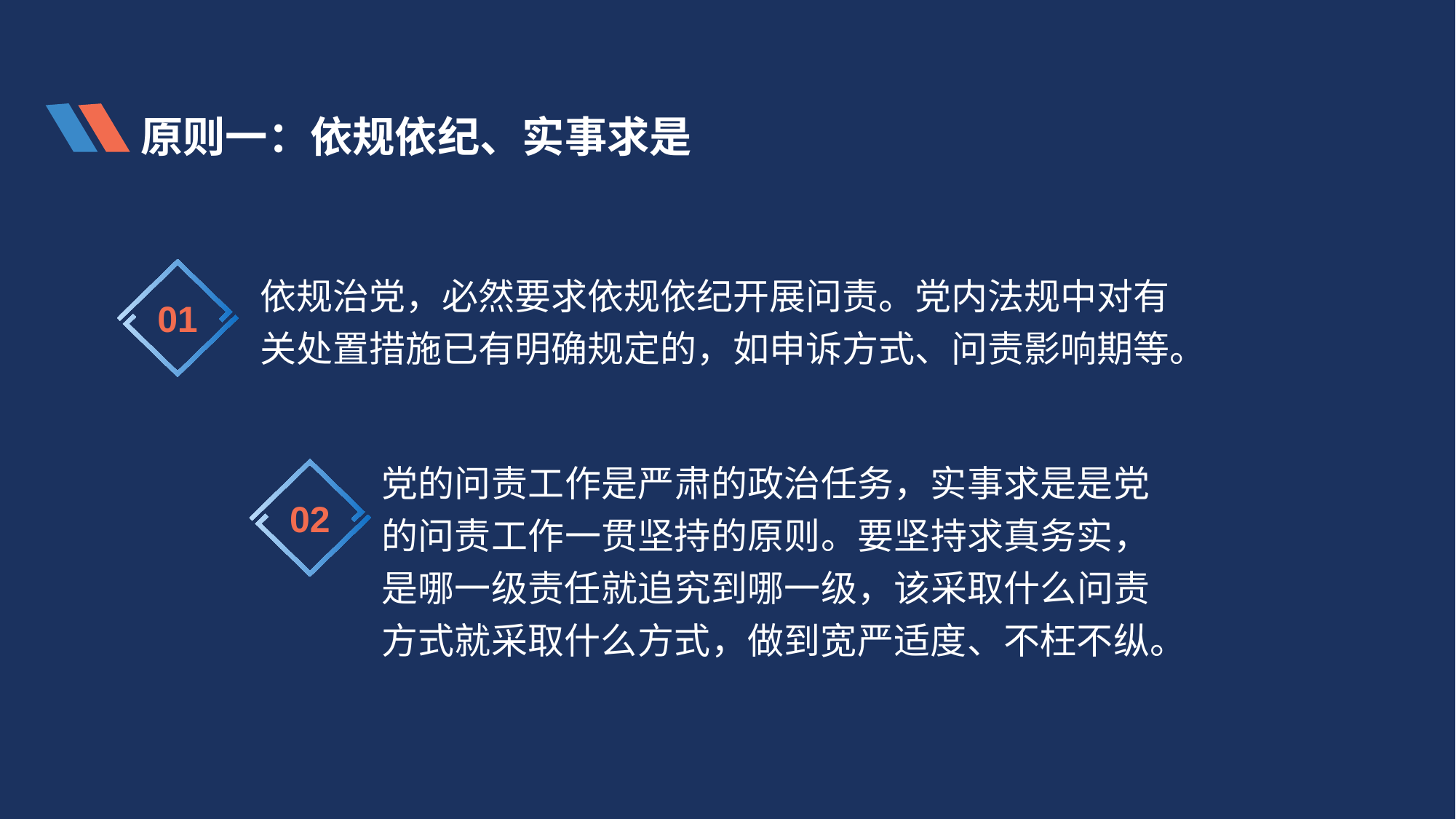

原则一：依规依纪、实事求是

01
依规治党，必然要求依规依纪开展问责。党内法规中对有关处置措施已有明确规定的，如申诉方式、问责影响期等。
党的问责工作是严肃的政治任务，实事求是是党的问责工作一贯坚持的原则。要坚持求真务实，是哪一级责任就追究到哪一级，该采取什么问责方式就采取什么方式，做到宽严适度、不枉不纵。
02